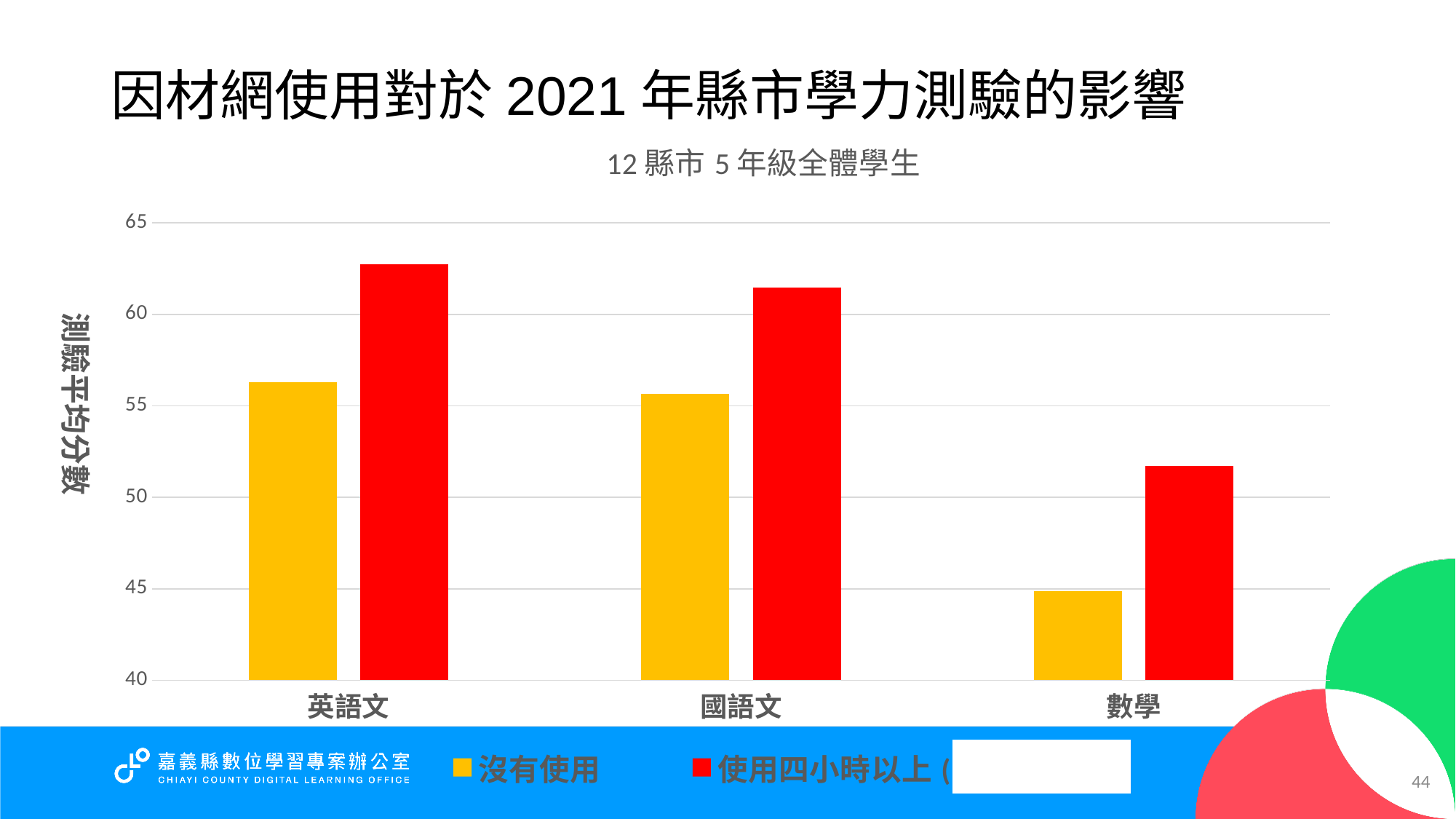

# 因材網使用對於2021年縣市學力測驗的影響

### Chart: 12縣市5年級全體學生

| Category | 沒有使用 | 使用四小時以上(參加計畫) |
|---|---|---|
| 英語文 | 56.30204462395611 | 62.74885333929971 |
| 國語文 | 55.6361003398922 | 61.4481858522581 |
| 數學 | 44.87 | 51.73 |
測驗平均分數

44